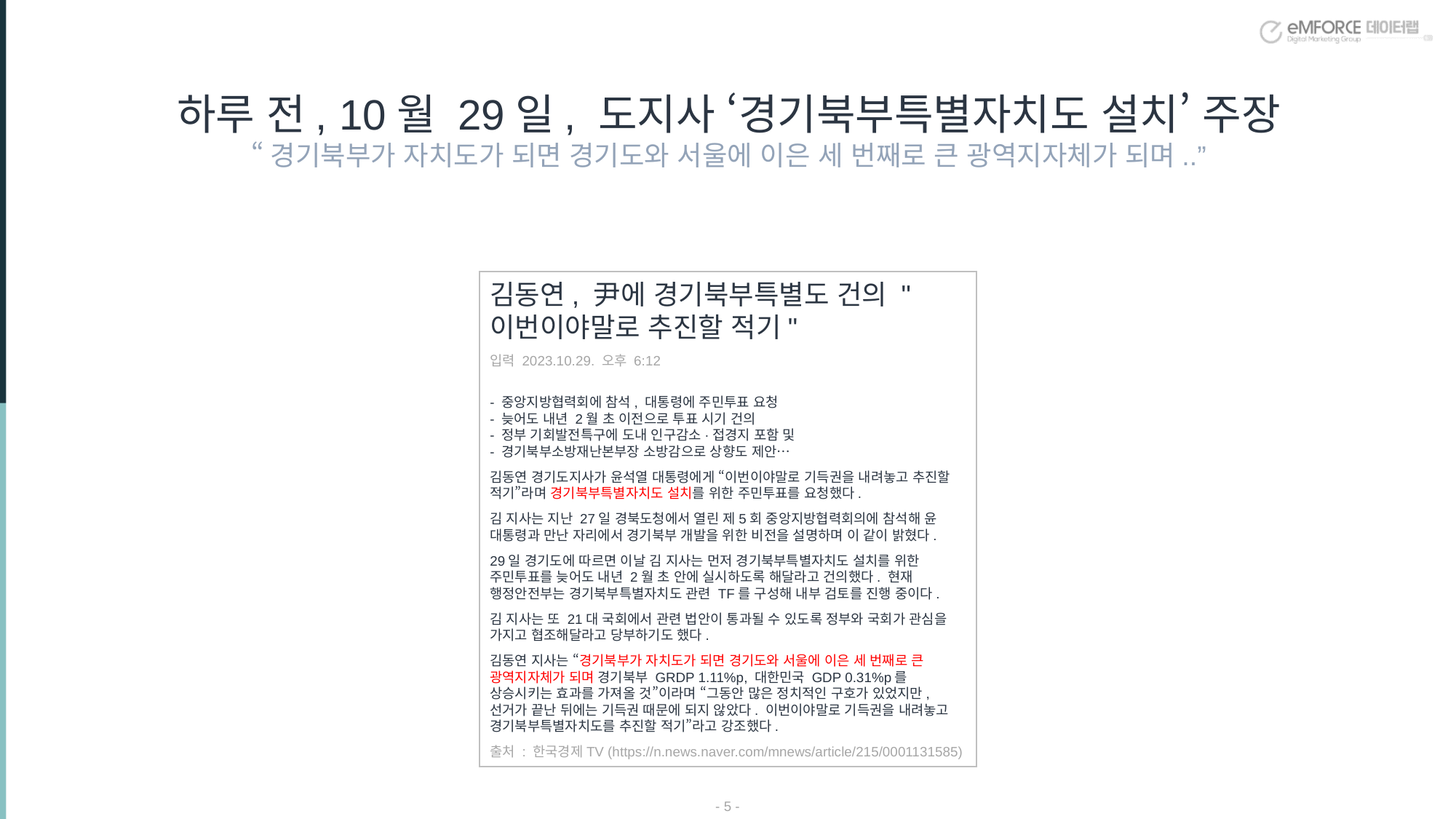

하루 전, 10월 29일, 도지사 ‘경기북부특별자치도 설치’ 주장
“경기북부가 자치도가 되면 경기도와 서울에 이은 세 번째로 큰 광역지자체가 되며..”
김동연, 尹에 경기북부특별도 건의 "이번이야말로 추진할 적기"
입력 2023.10.29. 오후 6:12
- 중앙지방협력회에 참석, 대통령에 주민투표 요청
- 늦어도 내년 2월 초 이전으로 투표 시기 건의
- 정부 기회발전특구에 도내 인구감소·접경지 포함 및
- 경기북부소방재난본부장 소방감으로 상향도 제안…
김동연 경기도지사가 윤석열 대통령에게 “이번이야말로 기득권을 내려놓고 추진할 적기”라며 경기북부특별자치도 설치를 위한 주민투표를 요청했다.
김 지사는 지난 27일 경북도청에서 열린 제5회 중앙지방협력회의에 참석해 윤 대통령과 만난 자리에서 경기북부 개발을 위한 비전을 설명하며 이 같이 밝혔다.
29일 경기도에 따르면 이날 김 지사는 먼저 경기북부특별자치도 설치를 위한 주민투표를 늦어도 내년 2월 초 안에 실시하도록 해달라고 건의했다. 현재 행정안전부는 경기북부특별자치도 관련 TF를 구성해 내부 검토를 진행 중이다.
김 지사는 또 21대 국회에서 관련 법안이 통과될 수 있도록 정부와 국회가 관심을 가지고 협조해달라고 당부하기도 했다.
김동연 지사는 “경기북부가 자치도가 되면 경기도와 서울에 이은 세 번째로 큰 광역지자체가 되며 경기북부 GRDP 1.11%p, 대한민국 GDP 0.31%p를 상승시키는 효과를 가져올 것”이라며 “그동안 많은 정치적인 구호가 있었지만, 선거가 끝난 뒤에는 기득권 때문에 되지 않았다. 이번이야말로 기득권을 내려놓고 경기북부특별자치도를 추진할 적기”라고 강조했다.
출처 : 한국경제TV (https://n.news.naver.com/mnews/article/215/0001131585)
- 5 -